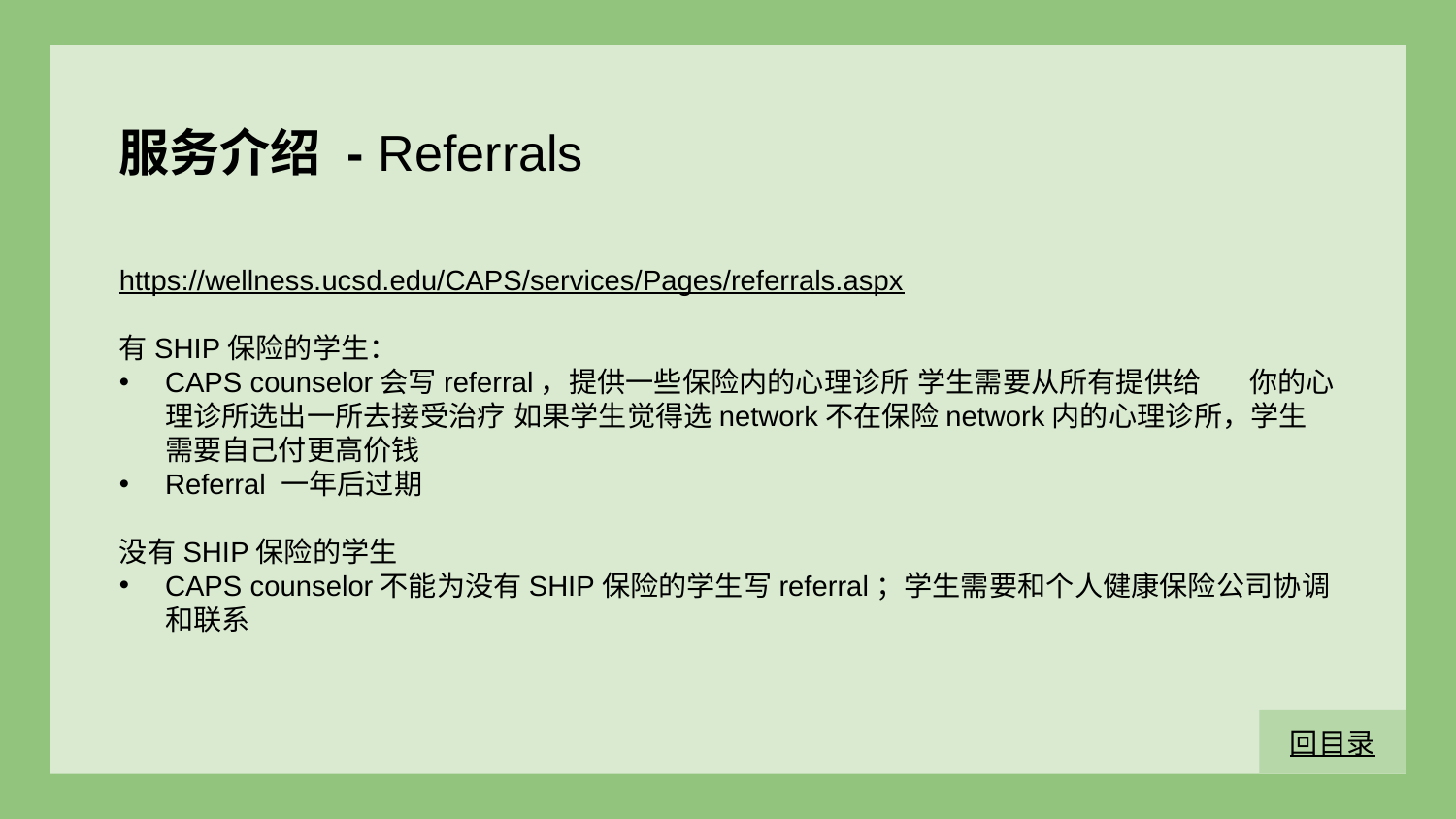

服务介绍 - Referrals

https://wellness.ucsd.edu/CAPS/services/Pages/referrals.aspx

有SHIP保险的学生：
CAPS counselor会写referral，提供一些保险内的心理诊所 学生需要从所有提供给      你的心理诊所选出一所去接受治疗 如果学生觉得选network不在保险network内的心理诊所，学生需要自己付更高价钱
Referral 一年后过期

没有SHIP保险的学生
CAPS counselor不能为没有SHIP保险的学生写referral；学生需要和个人健康保险公司协调和联系

回目录